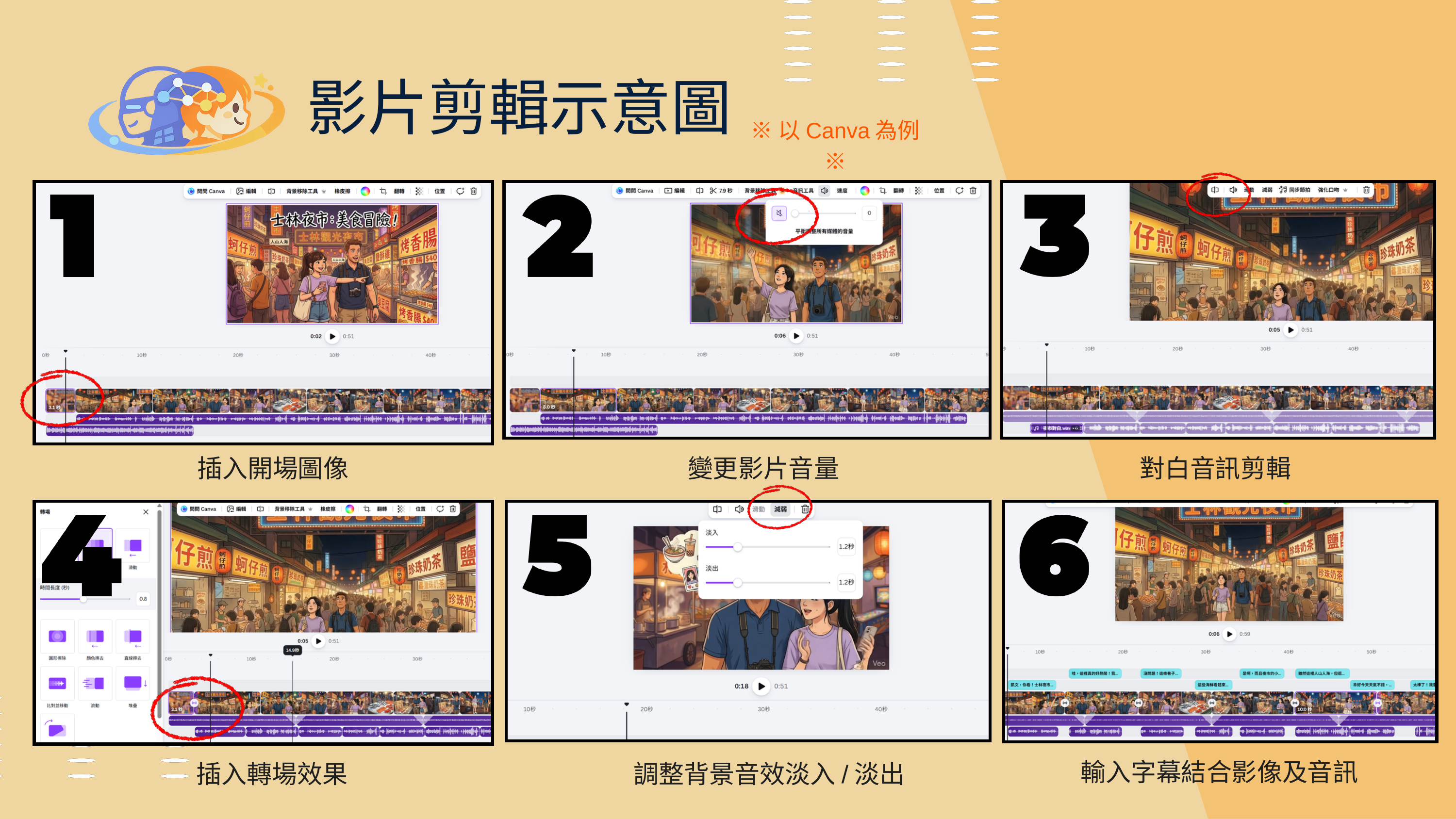

影片剪輯示意圖
※以Canva為例※

插入開場圖像
變更影片音量
對白音訊剪輯

輸入字幕結合影像及音訊
插入轉場效果
調整背景音效淡入/淡出